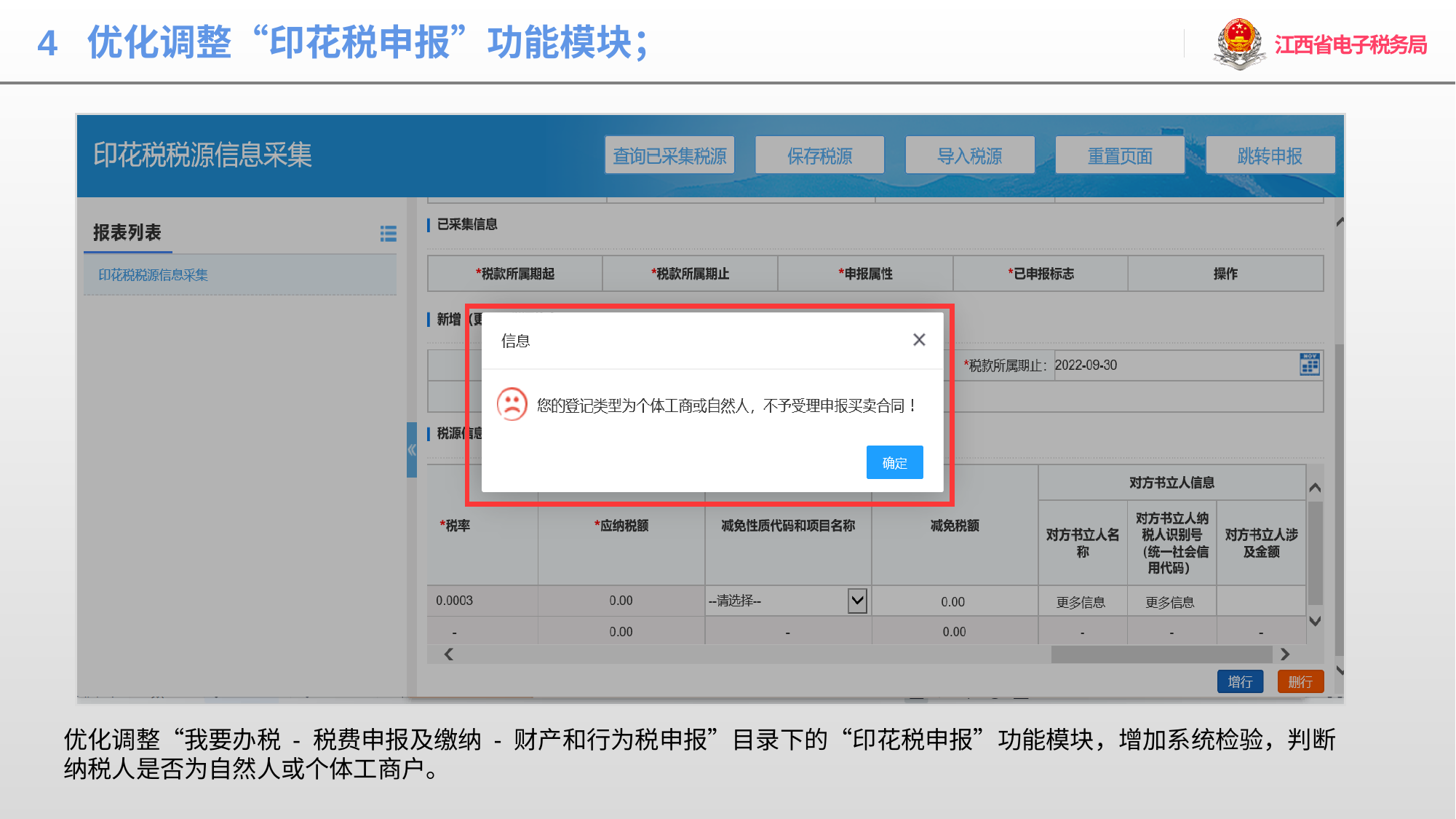

4  优化调整“印花税申报”功能模块；

优化调整“我要办税 - 税费申报及缴纳 - 财产和行为税申报”目录下的“印花税申报”功能模块，增加系统检验，判断纳税人是否为自然人或个体工商户。